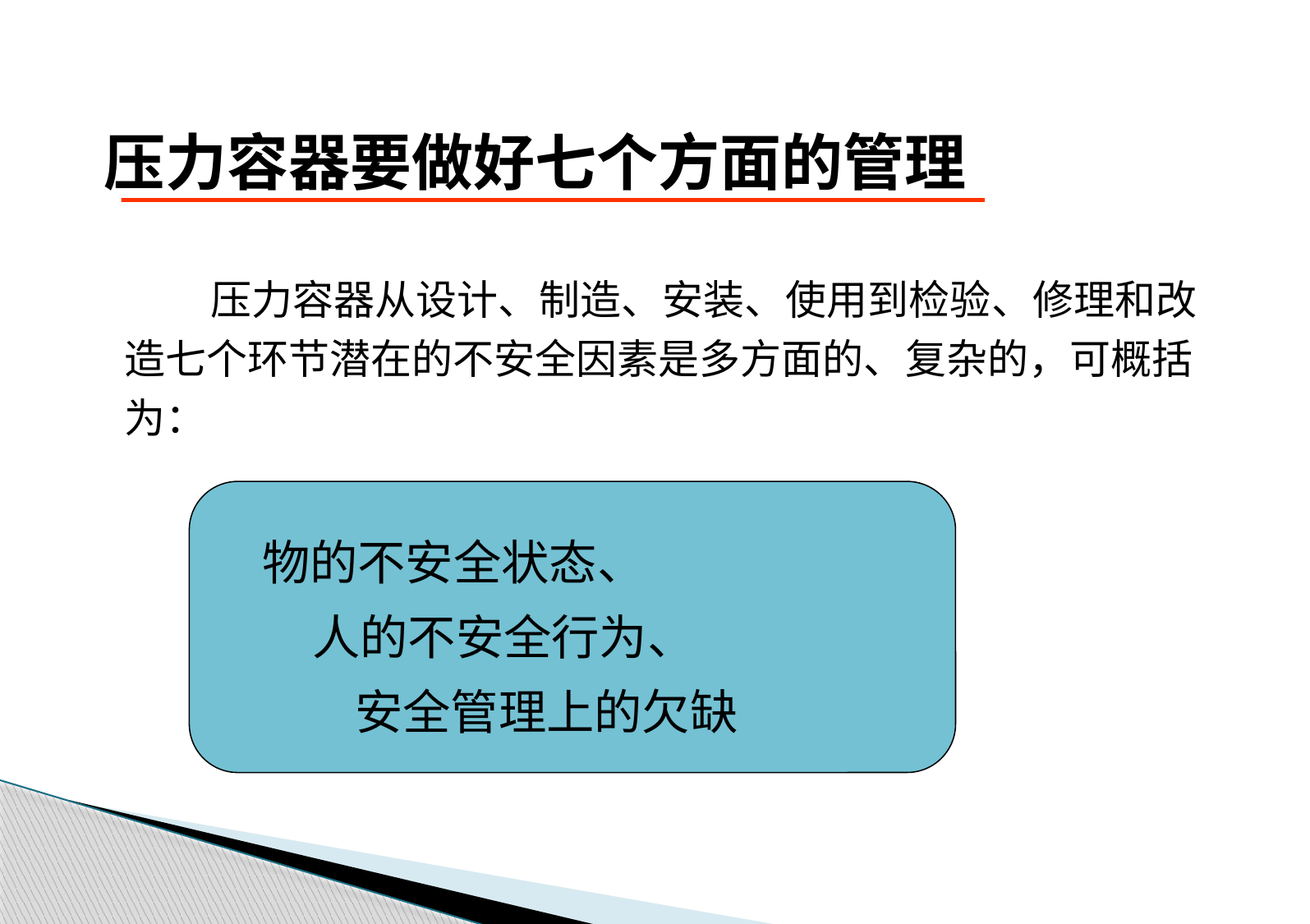

# 压力容器要做好七个方面的管理

            压力容器从设计、制造、安装、使用到检验、修理和改造七个环节潜在的不安全因素是多方面的、复杂的，可概括为：

    物的不安全状态、
        人的不安全行为、
            安全管理上的欠缺